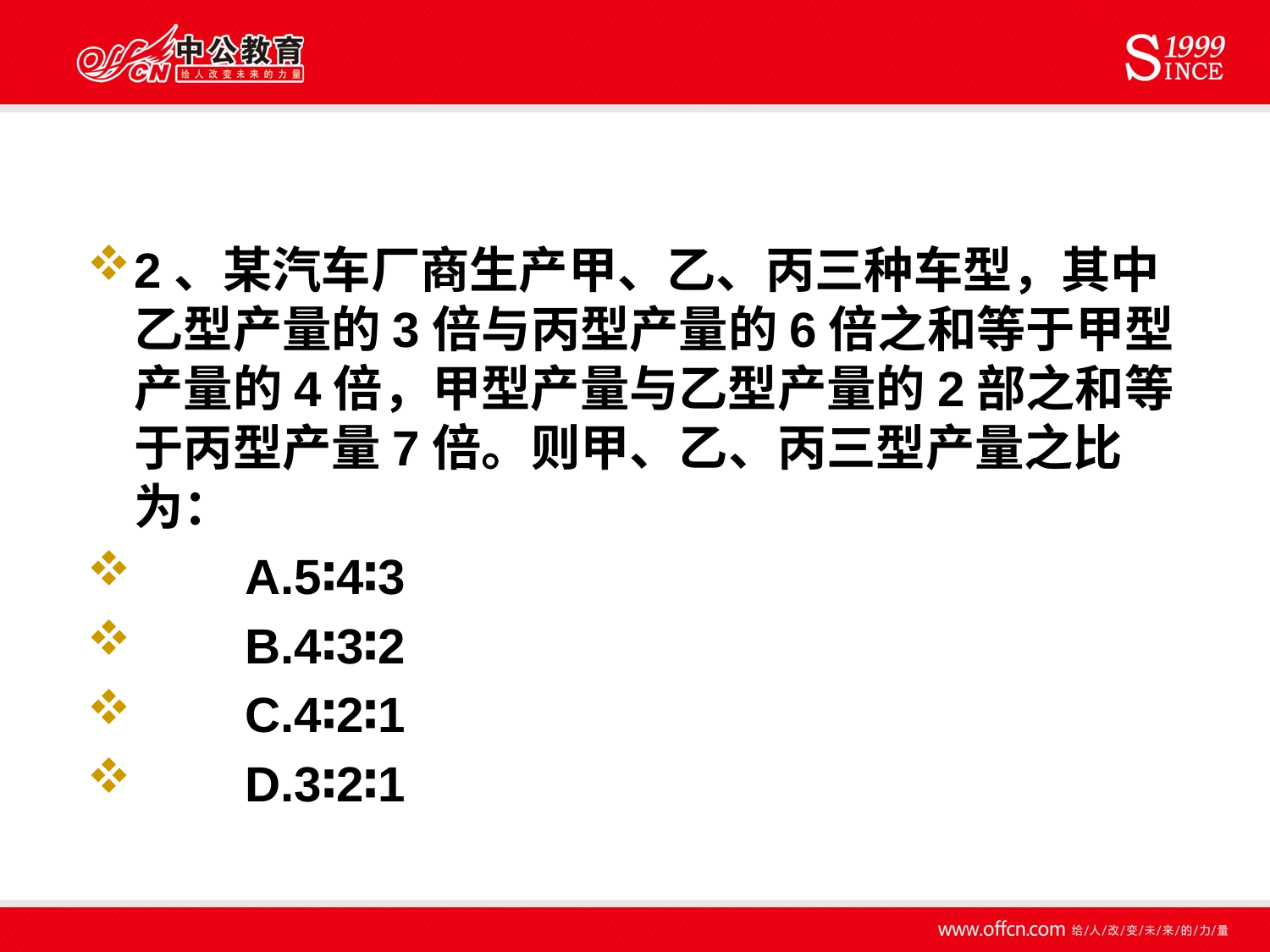

#
2、某汽车厂商生产甲、乙、丙三种车型，其中乙型产量的3倍与丙型产量的6倍之和等于甲型产量的4倍，甲型产量与乙型产量的2部之和等于丙型产量7倍。则甲、乙、丙三型产量之比为：
　　A.5∶4∶3
　　B.4∶3∶2
　　C.4∶2∶1
　　D.3∶2∶1